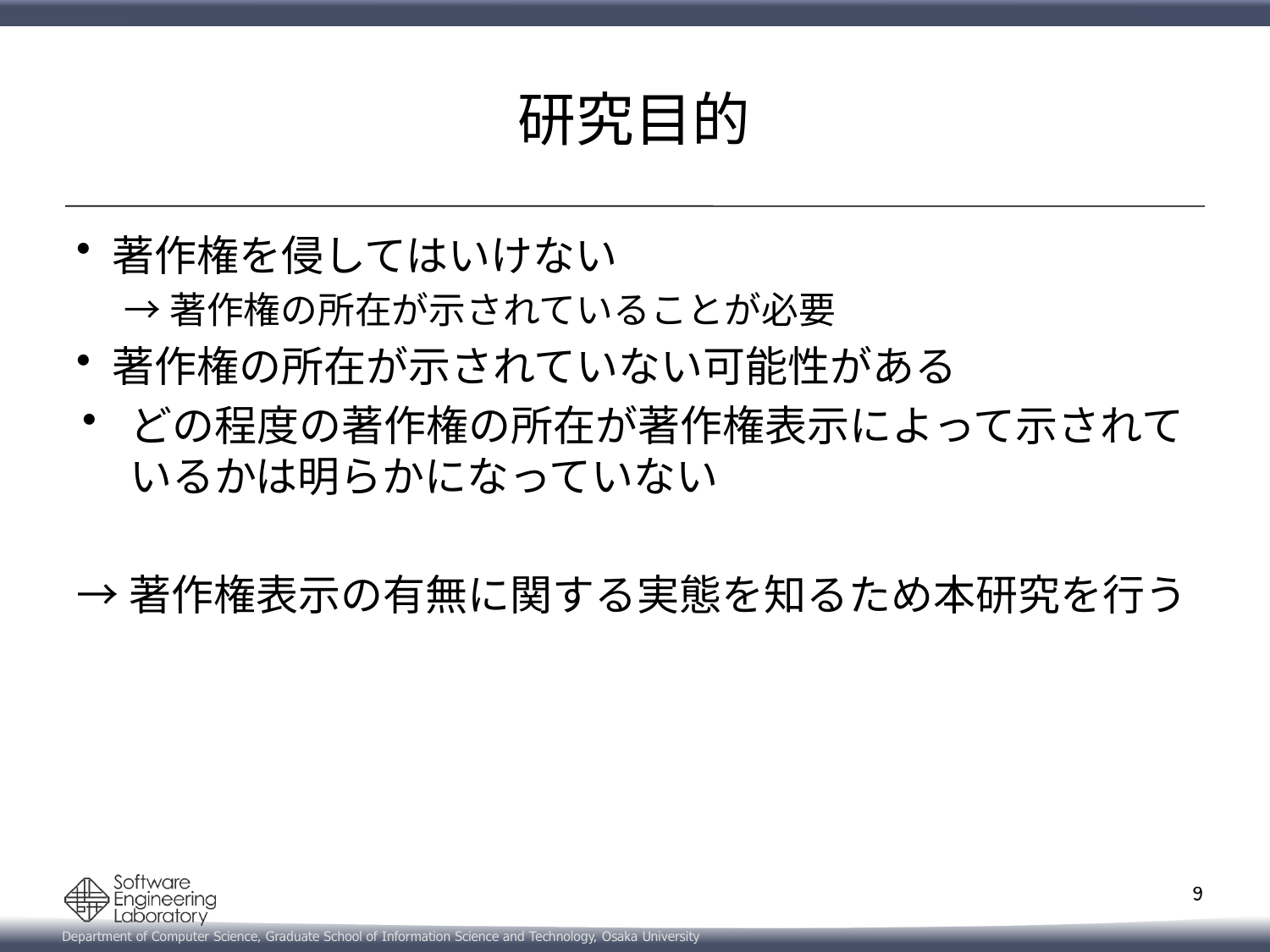

# 研究目的
著作権を侵してはいけない
→著作権の所在が示されていることが必要
著作権の所在が示されていない可能性がある
どの程度の著作権の所在が著作権表示によって示されているかは明らかになっていない

→著作権表示の有無に関する実態を知るため本研究を行う
9